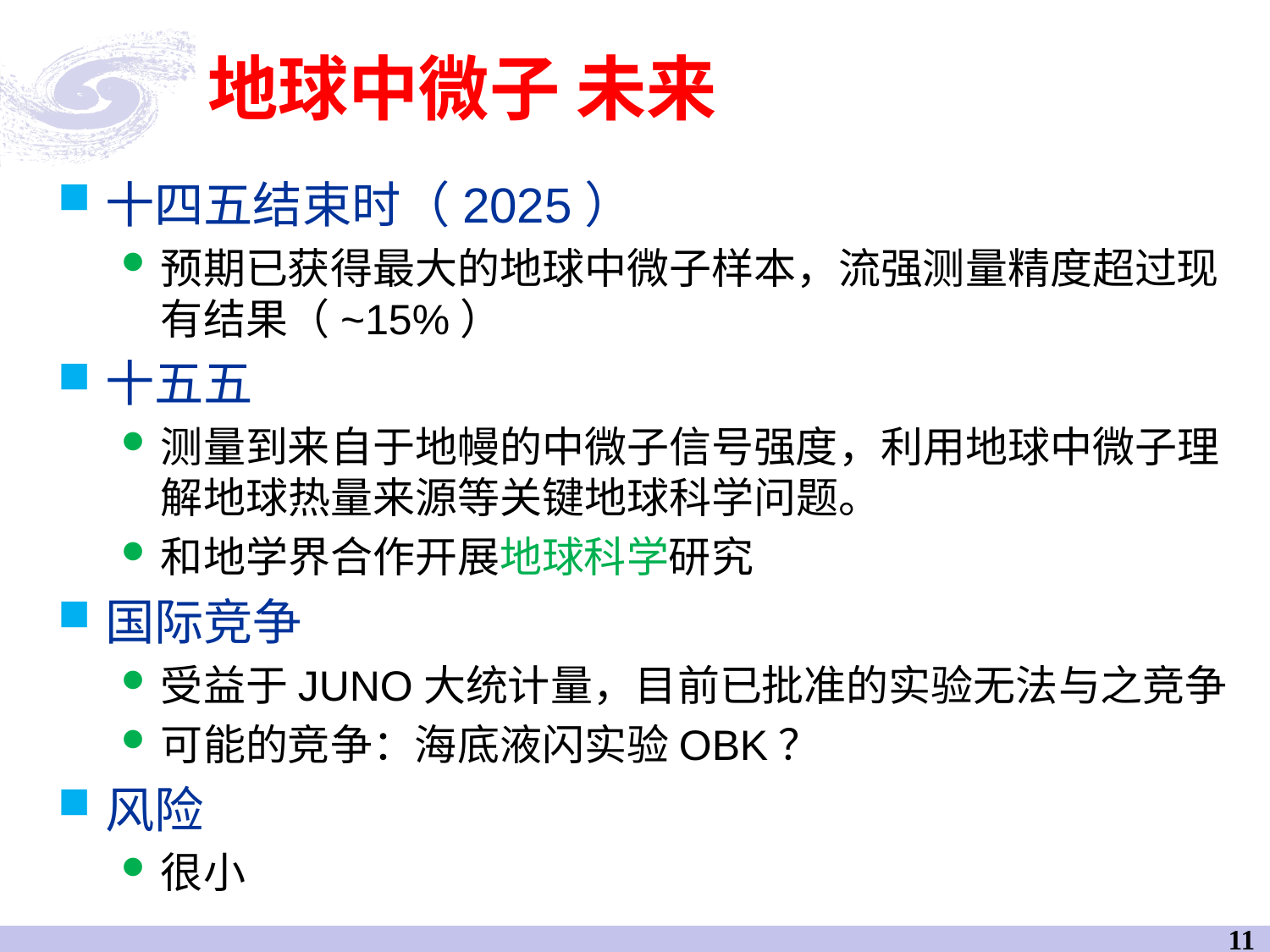

# 地球中微子 未来
十四五结束时（2025）
预期已获得最大的地球中微子样本，流强测量精度超过现有结果（~15%）
十五五
测量到来自于地幔的中微子信号强度，利用地球中微子理解地球热量来源等关键地球科学问题。
和地学界合作开展地球科学研究
国际竞争
受益于JUNO大统计量，目前已批准的实验无法与之竞争
可能的竞争：海底液闪实验OBK？
风险
很小
11